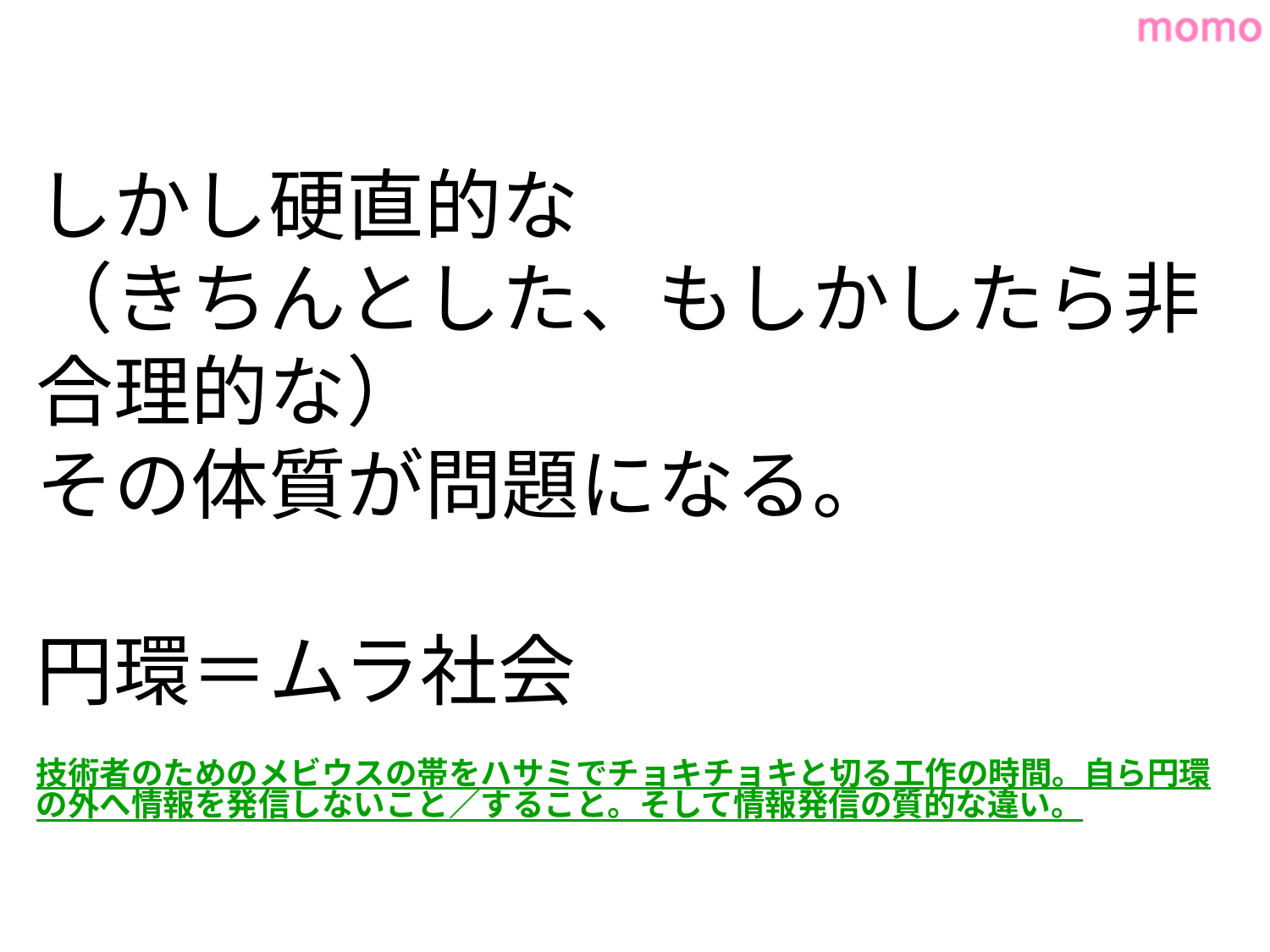

# しかし硬直的な （きちんとした、もしかしたら非合理的な） その体質が問題になる。 円環＝ムラ社会 技術者のためのメビウスの帯をハサミでチョキチョキと切る工作の時間。自ら円環の外へ情報を発信しないこと／すること。そして情報発信の質的な違い。